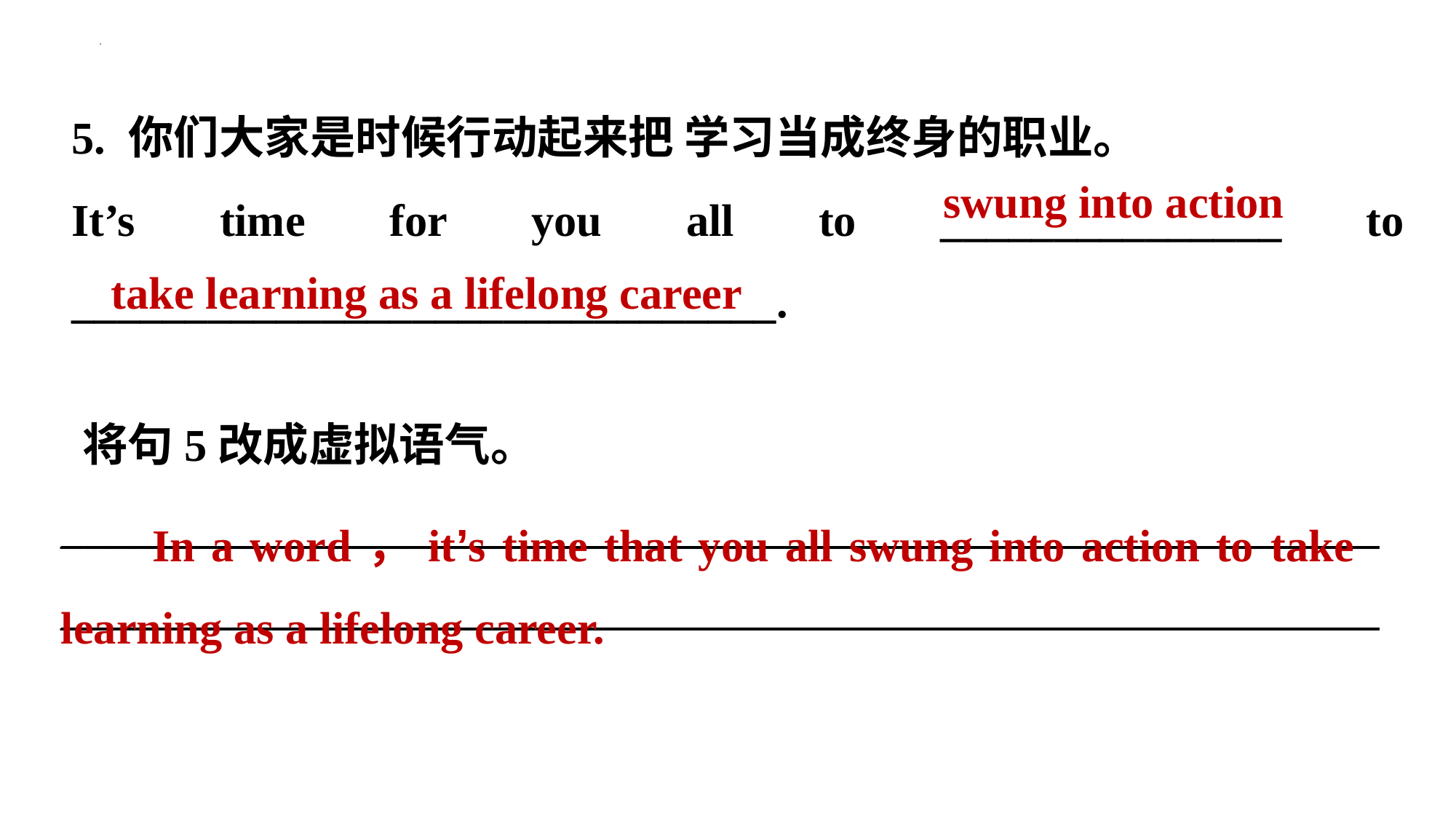

5. 你们大家是时候行动起来把 学习当成终身的职业。
It’s time for you all to _______________ to _______________________________.
swung into action
take learning as a lifelong career

 将句5改成虚拟语气。
____________________________________________________________________________________________________________________
In a word，it’s time that you all swung into action to take learning as a lifelong career.